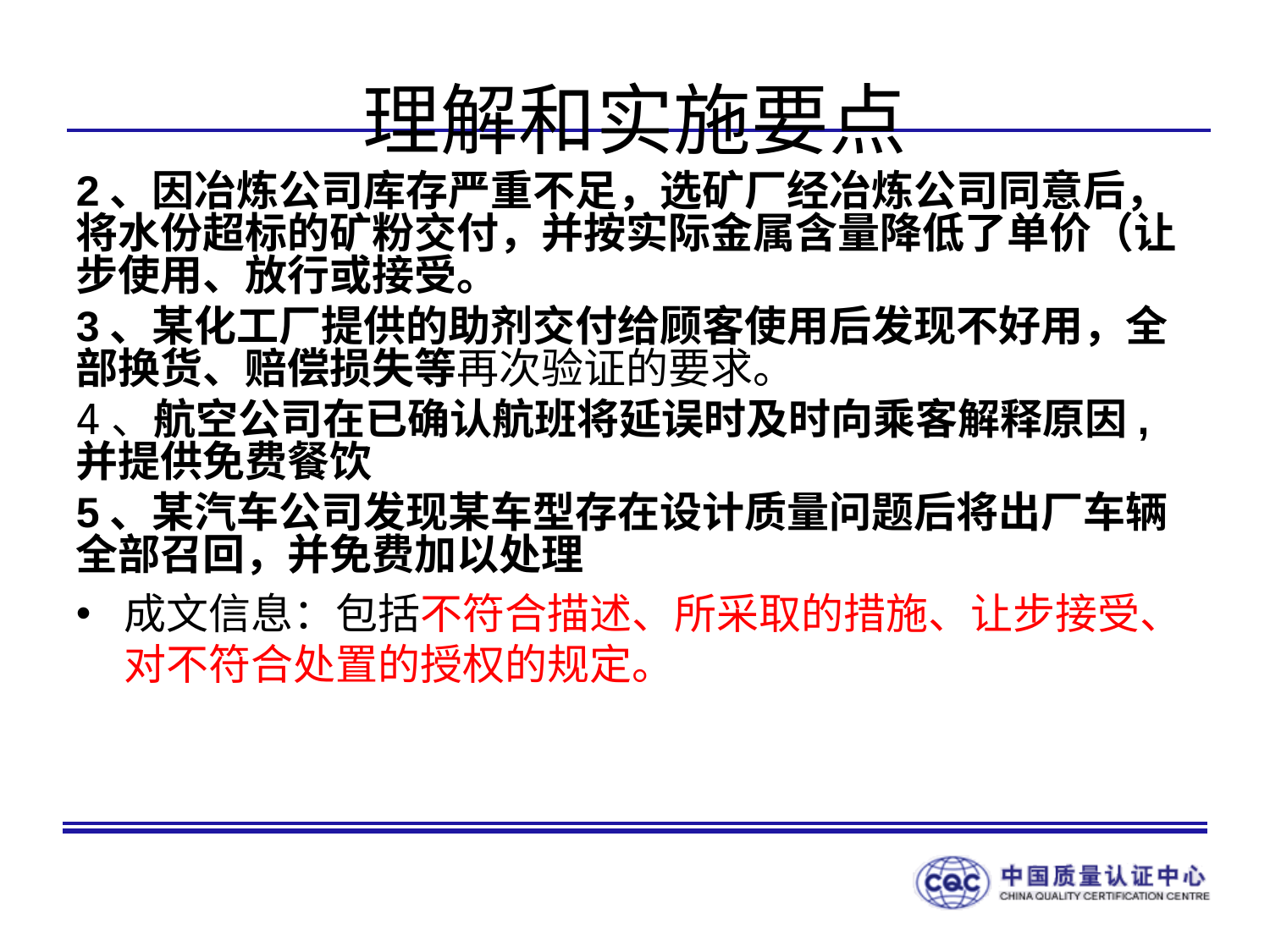

# 理解和实施要点
2、因冶炼公司库存严重不足，选矿厂经冶炼公司同意后，将水份超标的矿粉交付，并按实际金属含量降低了单价（让步使用、放行或接受。
3、某化工厂提供的助剂交付给顾客使用后发现不好用，全部换货、赔偿损失等再次验证的要求。
4、航空公司在已确认航班将延误时及时向乘客解释原因,并提供免费餐饮
5、某汽车公司发现某车型存在设计质量问题后将出厂车辆全部召回，并免费加以处理
成文信息：包括不符合描述、所采取的措施、让步接受、对不符合处置的授权的规定。
213